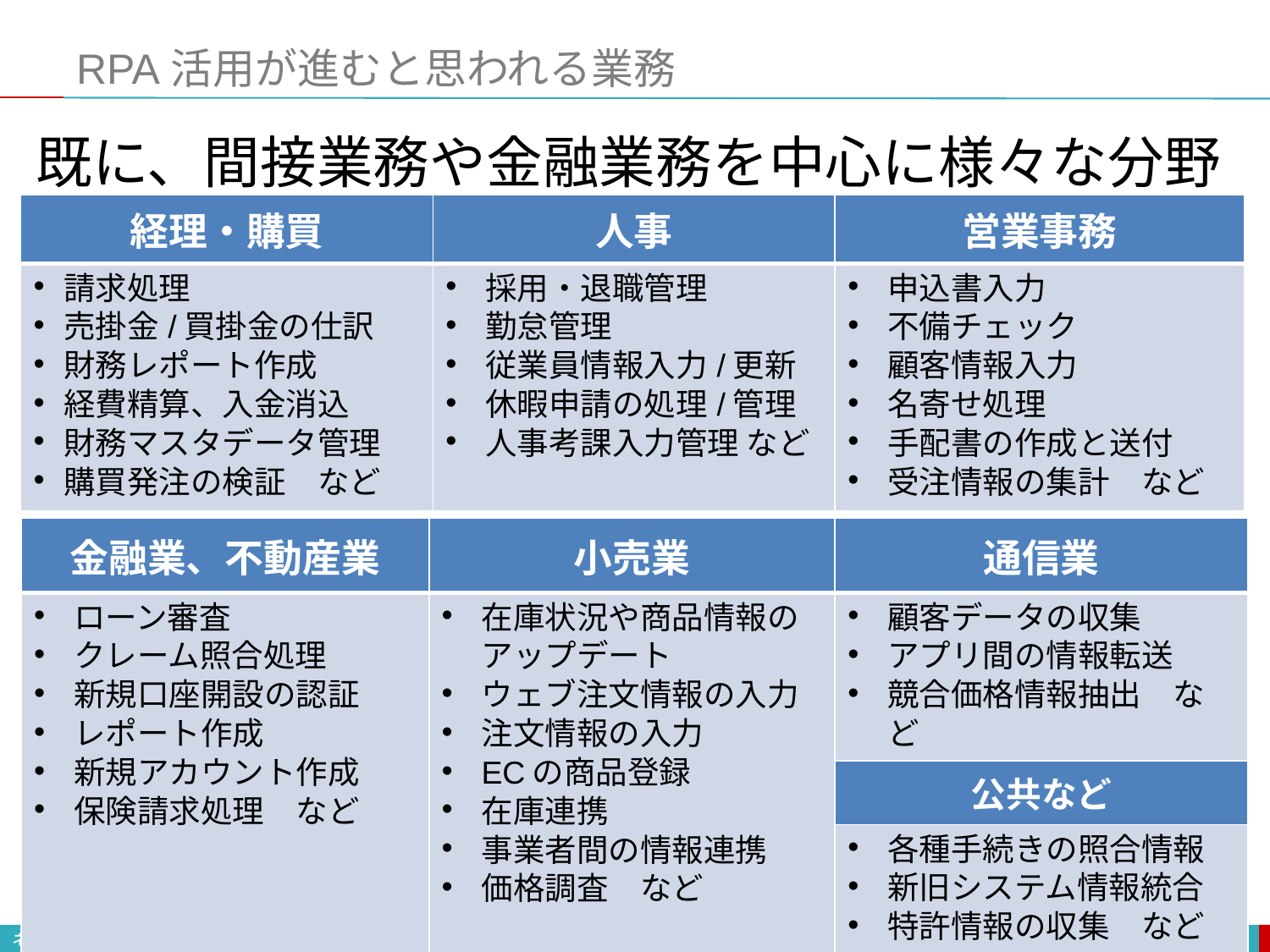

# RPA活用が進むと思われる業務
既に、間接業務や金融業務を中心に様々な分野で活用され始めている

| 経理・購買 | 人事 | 営業事務 |
| --- | --- | --- |
| 請求処理 売掛金/買掛金の仕訳 財務レポート作成 経費精算、入金消込 財務マスタデータ管理 購買発注の検証　など | 採用・退職管理 勤怠管理 従業員情報入力/更新 休暇申請の処理/管理 人事考課入力管理 など | 申込書入力 不備チェック 顧客情報入力 名寄せ処理 手配書の作成と送付 受注情報の集計　など |
| 金融業、不動産業 | 小売業 | 通信業 |
| --- | --- | --- |
| ローン審査 クレーム照合処理 新規口座開設の認証 レポート作成 新規アカウント作成 保険請求処理　など | 在庫状況や商品情報のアップデート ウェブ注文情報の入力 注文情報の入力 ECの商品登録 在庫連携 事業者間の情報連携 価格調査　など | 顧客データの収集 アプリ間の情報転送 競合価格情報抽出　など |
|  |  | 公共など |
|  |  | 各種手続きの照合情報 新旧システム情報統合 特許情報の収集　など |
18